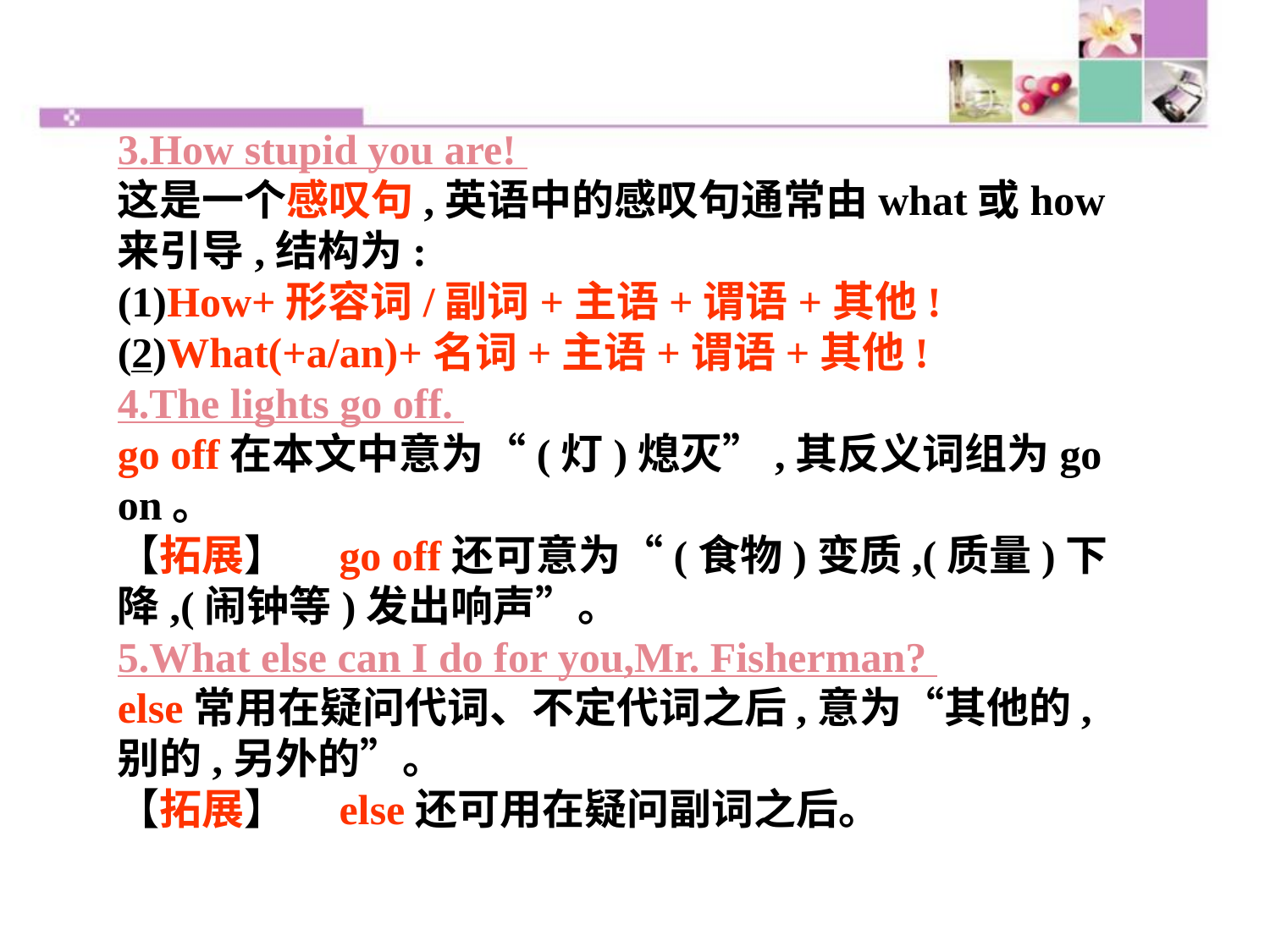

3.How stupid you are!
这是一个感叹句,英语中的感叹句通常由what或how来引导,结构为:
(1)How+形容词/副词+主语+谓语+其他!
(2)What(+a/an)+名词+主语+谓语+其他!
4.The lights go off.
go off在本文中意为“(灯)熄灭”,其反义词组为go on。
【拓展】　go off还可意为“(食物)变质,(质量)下降,(闹钟等)发出响声”。
5.What else can I do for you,Mr. Fisherman?
else常用在疑问代词、不定代词之后,意为“其他的,别的,另外的”。
【拓展】　else还可用在疑问副词之后。